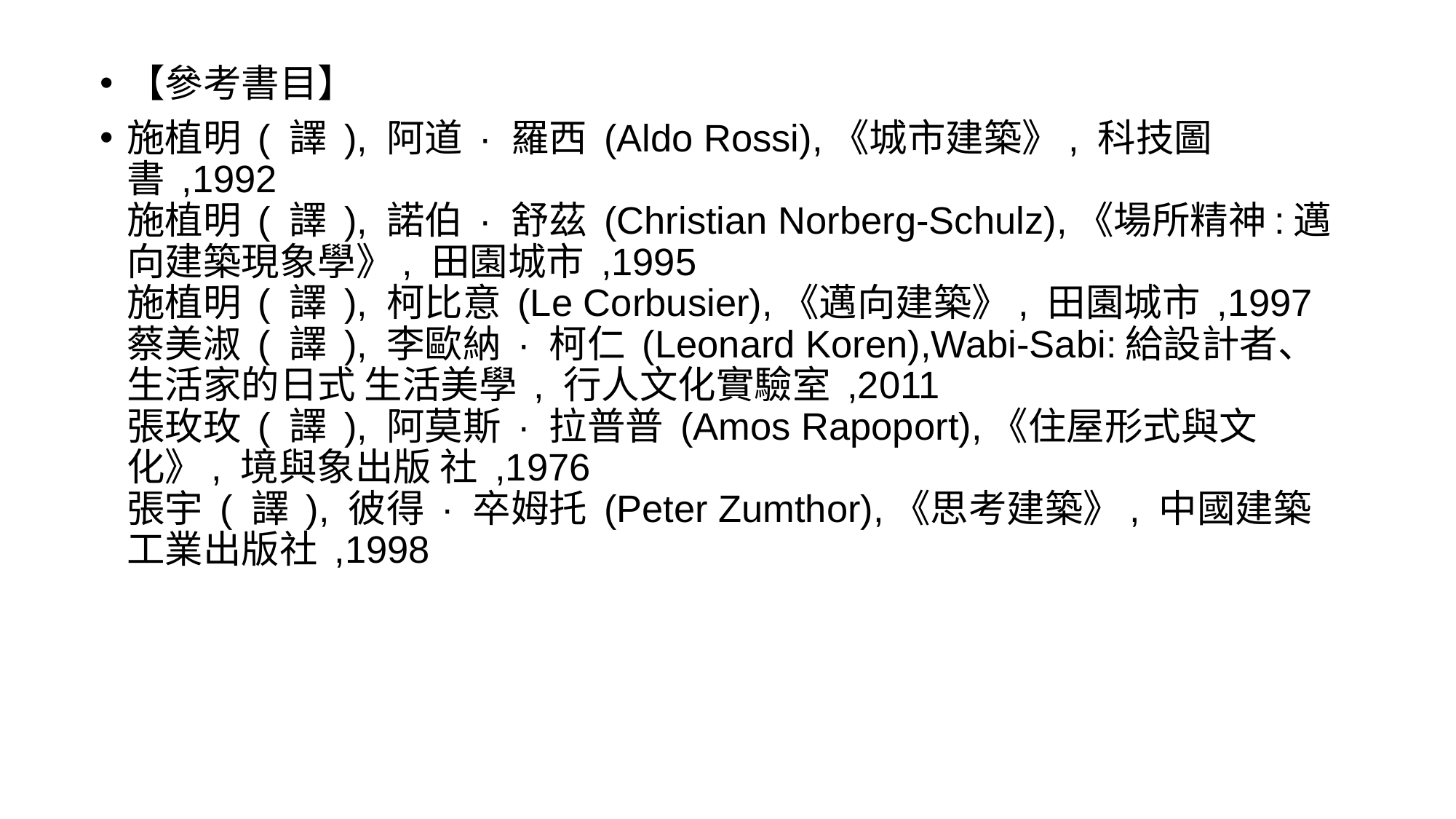

【參考書目】
施植明 ( 譯 ), 阿道 · 羅西 (Aldo Rossi),《城市建築》, 科技圖書 ,1992
施植明 ( 譯 ), 諾伯 · 舒茲 (Christian Norberg-Schulz),《場所精神:邁向建築現象學》, 田園城市 ,1995
施植明 ( 譯 ), 柯比意 (Le Corbusier),《邁向建築》, 田園城市 ,1997
蔡美淑 ( 譯 ), 李歐納 · 柯仁 (Leonard Koren),Wabi-Sabi:給設計者、生活家的日式 生活美學 , 行人文化實驗室 ,2011
張玫玫 ( 譯 ), 阿莫斯 · 拉普普 (Amos Rapoport),《住屋形式與文化》, 境與象出版 社 ,1976
張宇 ( 譯 ), 彼得 · 卒姆托 (Peter Zumthor),《思考建築》, 中國建築工業出版社 ,1998